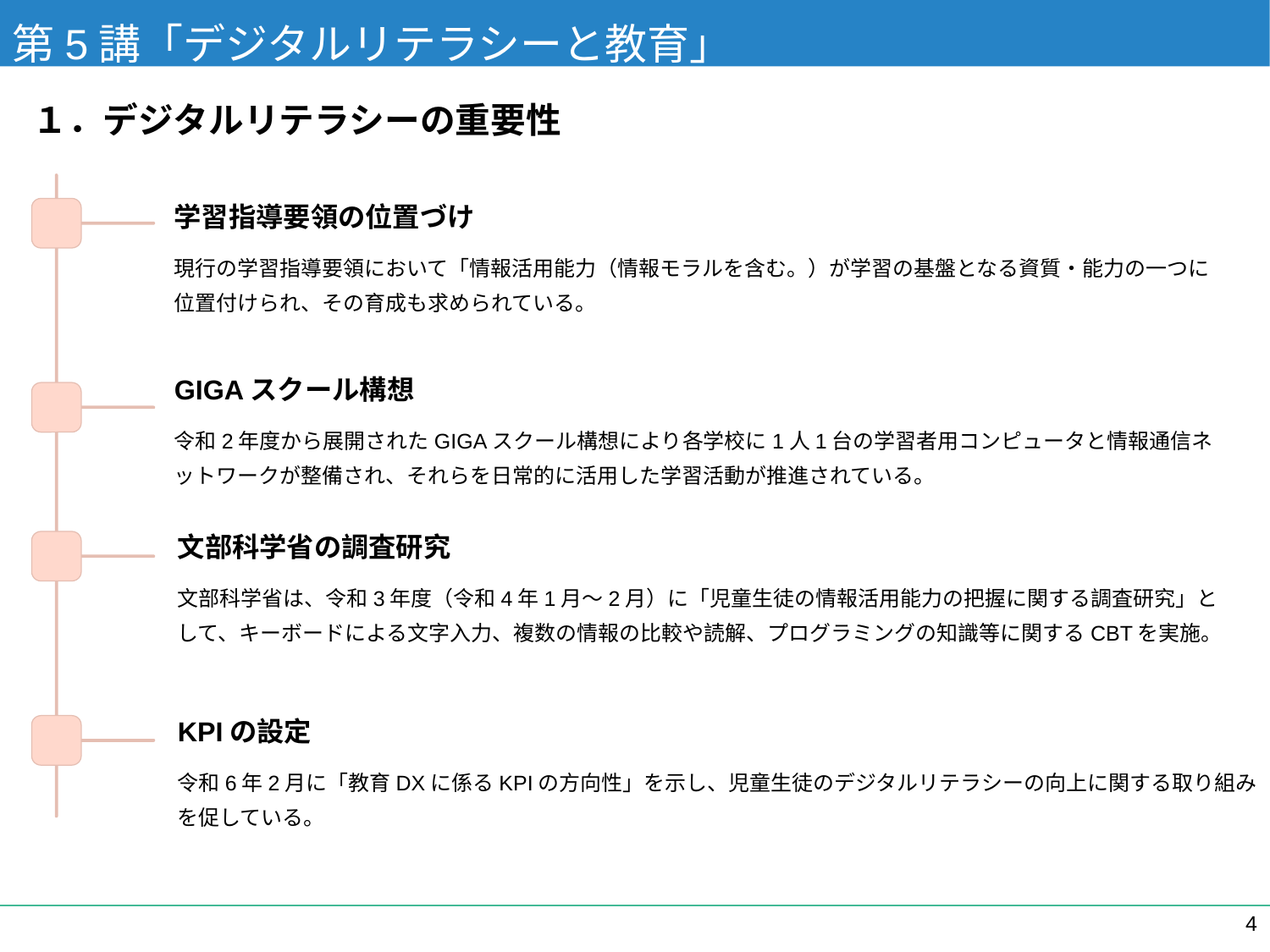

第5講「デジタルリテラシーと教育」
１．デジタルリテラシーの重要性

学習指導要領の位置づけ

現行の学習指導要領において「情報活用能力（情報モラルを含む。）が学習の基盤となる資質・能力の一つに
位置付けられ、その育成も求められている。
GIGAスクール構想

令和2年度から展開されたGIGAスクール構想により各学校に1人1台の学習者用コンピュータと情報通信ネットワークが整備され、それらを日常的に活用した学習活動が推進されている。
文部科学省の調査研究

文部科学省は、令和3年度（令和4年1月〜2月）に「児童生徒の情報活用能力の把握に関する調査研究」として、キーボードによる文字入力、複数の情報の比較や読解、プログラミングの知識等に関するCBTを実施。
KPIの設定

令和6年2月に「教育DXに係るKPIの方向性」を示し、児童生徒のデジタルリテラシーの向上に関する取り組み
を促している。
4